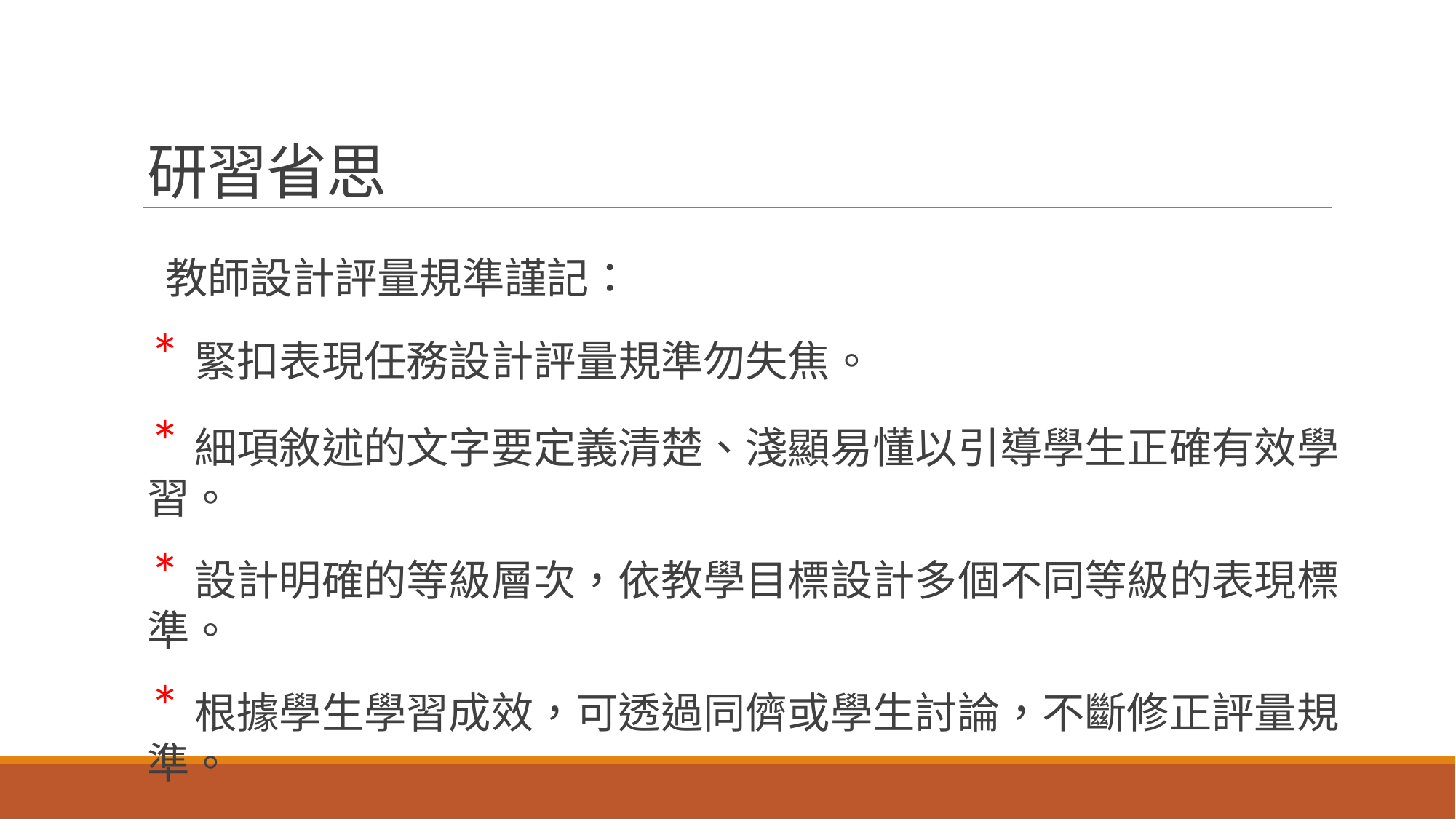

# 研習省思

  教師設計評量規準謹記：
*緊扣表現任務設計評量規準勿失焦。
*細項敘述的文字要定義清楚、淺顯易懂以引導學生正確有效學習。
*設計明確的等級層次，依教學目標設計多個不同等級的表現標準。
*根據學生學習成效，可透過同儕或學生討論，不斷修正評量規準。